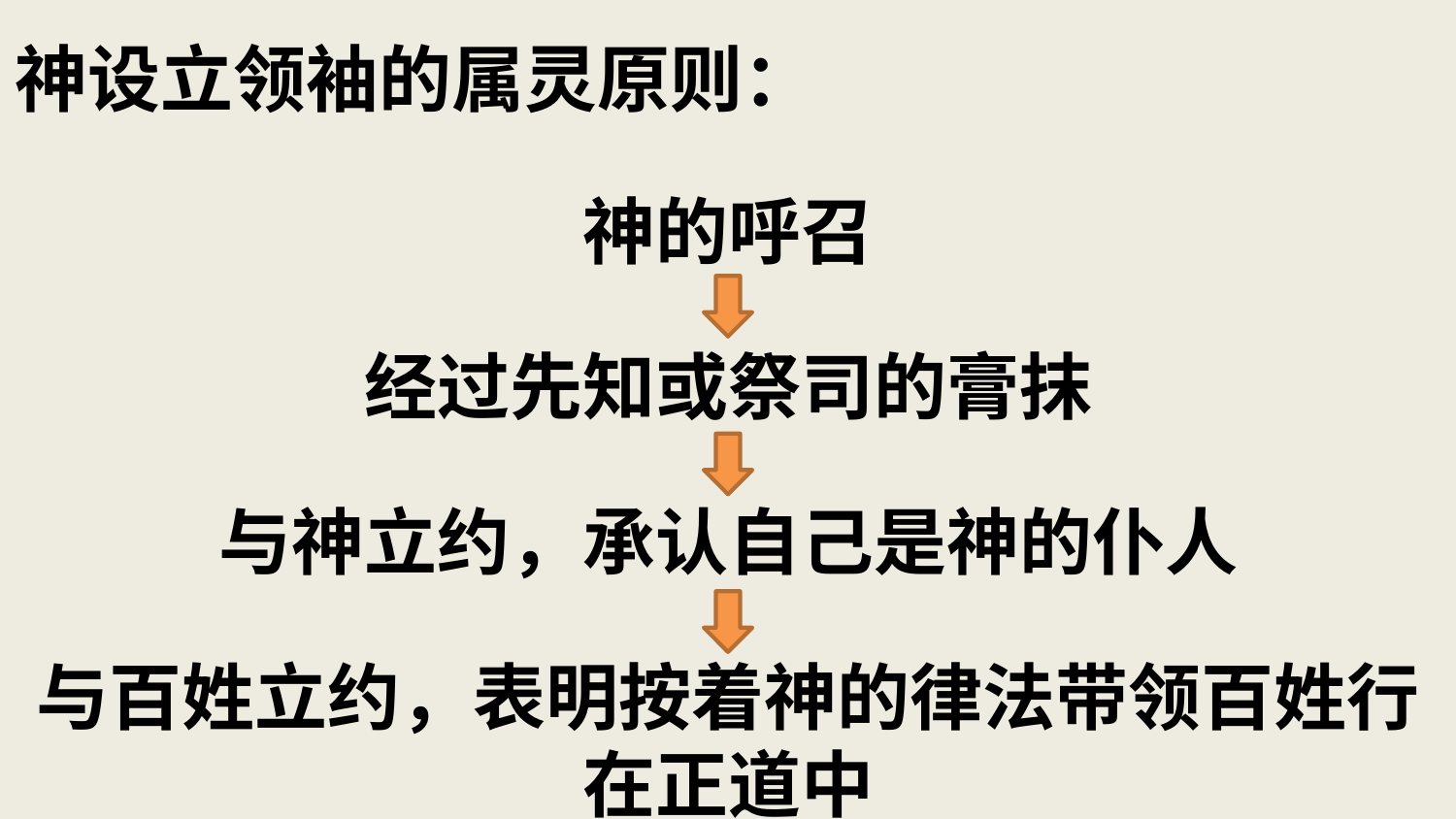

# 神设立领袖的属灵原则：
神的呼召

经过先知或祭司的膏抹

与神立约，承认自己是神的仆人

与百姓立约，表明按着神的律法带领百姓行在正道中